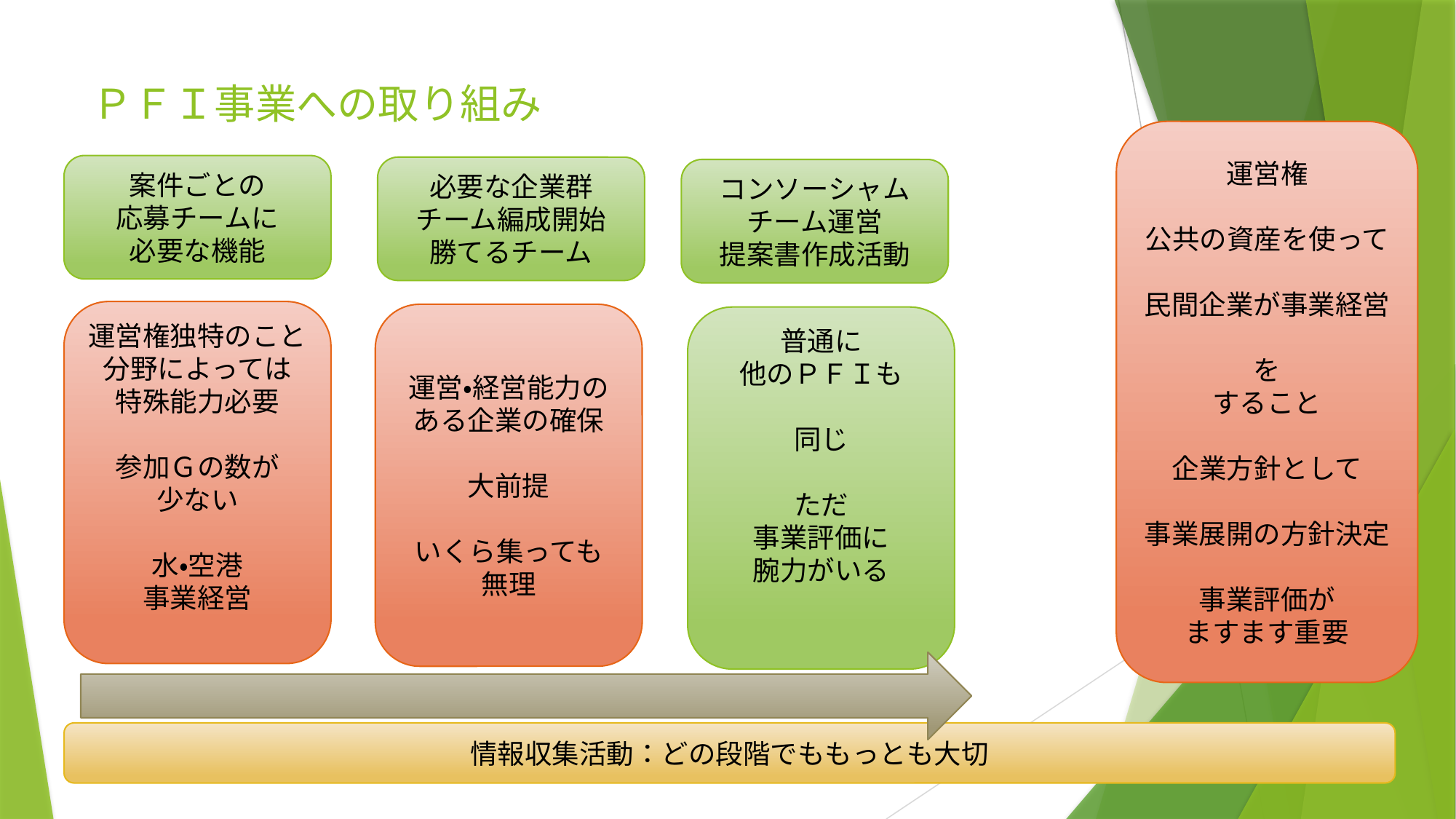

# ＰＦＩ事業への取り組み
運営権

公共の資産を使って

民間企業が事業経営

を
すること

企業方針として

事業展開の方針決定

事業評価が
ますます重要
案件ごとの
応募チームに
必要な機能
必要な企業群
チーム編成開始
勝てるチーム
コンソーシャム
チーム運営
提案書作成活動
運営権独特のこと
分野によっては
特殊能力必要

参加Ｇの数が
少ない

水・空港
事業経営

運営・経営能力の
ある企業の確保

大前提

いくら集っても
無理
普通に
他のＰＦＩも

同じ

ただ
事業評価に
腕力がいる

情報収集活動：どの段階でももっとも大切